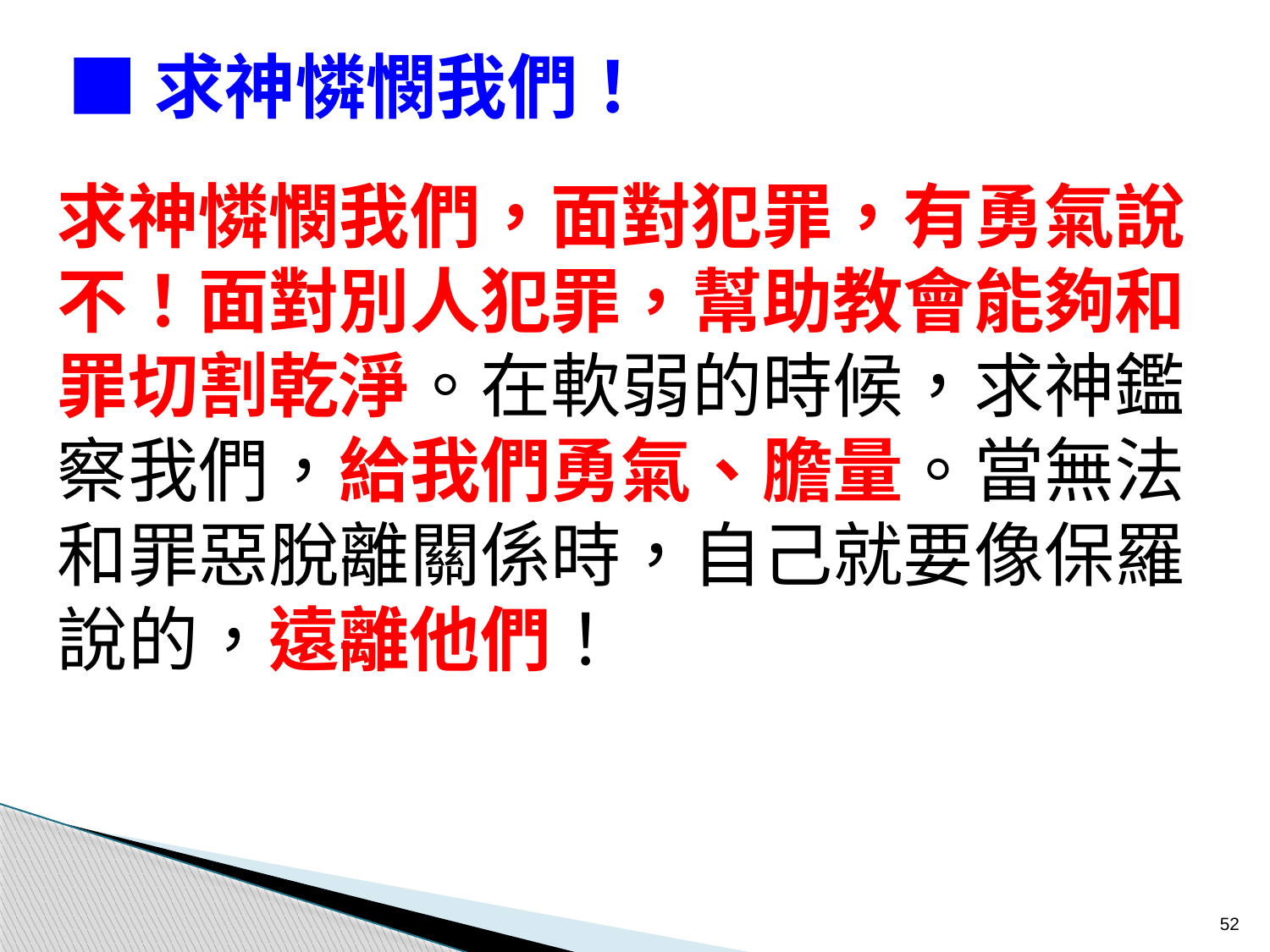

■求神憐憫我們！
求神憐憫我們，面對犯罪，有勇氣說不！面對別人犯罪，幫助教會能夠和罪切割乾淨。在軟弱的時候，求神鑑察我們，給我們勇氣、膽量。當無法和罪惡脫離關係時，自己就要像保羅說的，遠離他們！
52